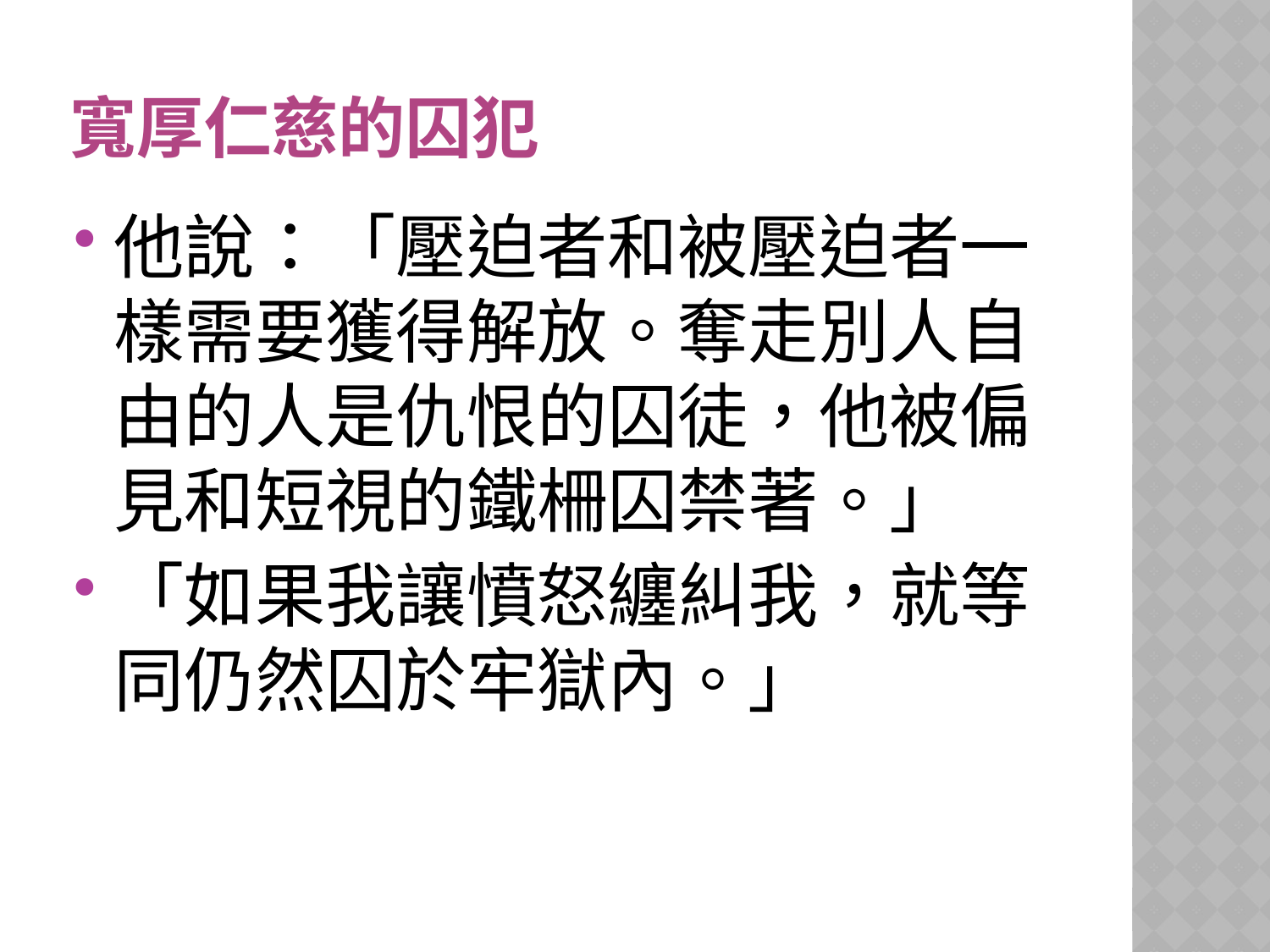

# 寬厚仁慈的囚犯
他說：「壓迫者和被壓迫者一樣需要獲得解放。奪走別人自由的人是仇恨的囚徒，他被偏見和短視的鐵柵囚禁著。」
「如果我讓憤怒纏糾我，就等同仍然囚於牢獄內。」